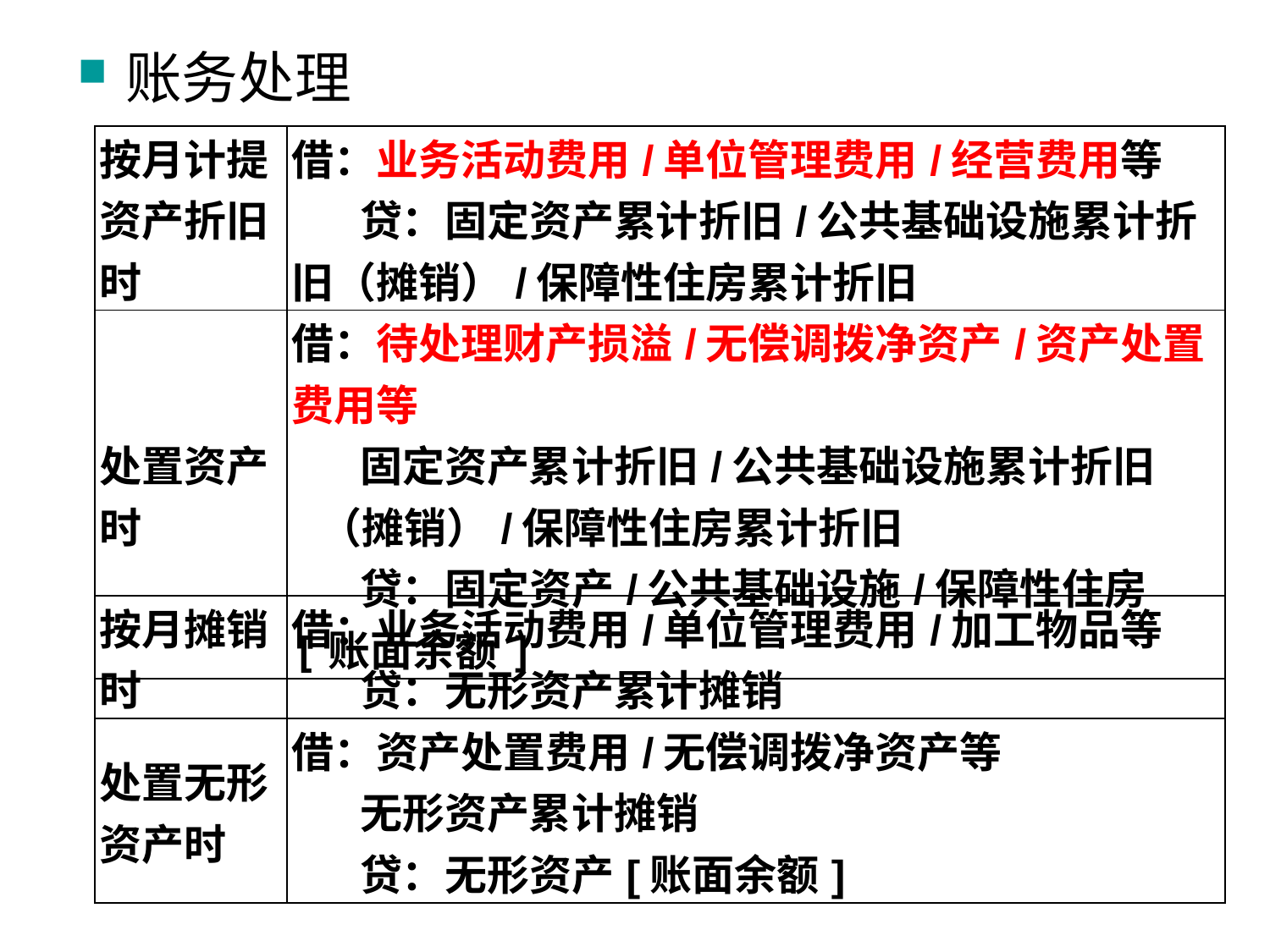

账务处理
| 按月计提资产折旧时 | 借：业务活动费用/单位管理费用/经营费用等 贷：固定资产累计折旧/公共基础设施累计折旧（摊销）/保障性住房累计折旧 |
| --- | --- |
| 处置资产时 | 借：待处理财产损溢/无偿调拨净资产/资产处置费用等 固定资产累计折旧/公共基础设施累计折旧（摊销）/保障性住房累计折旧 贷：固定资产/公共基础设施/保障性住房[账面余额] |
| 按月摊销时 | 借：业务活动费用/单位管理费用/加工物品等 贷：无形资产累计摊销 |
| --- | --- |
| 处置无形资产时 | 借：资产处置费用/无偿调拨净资产等 无形资产累计摊销 贷：无形资产[账面余额] |
122